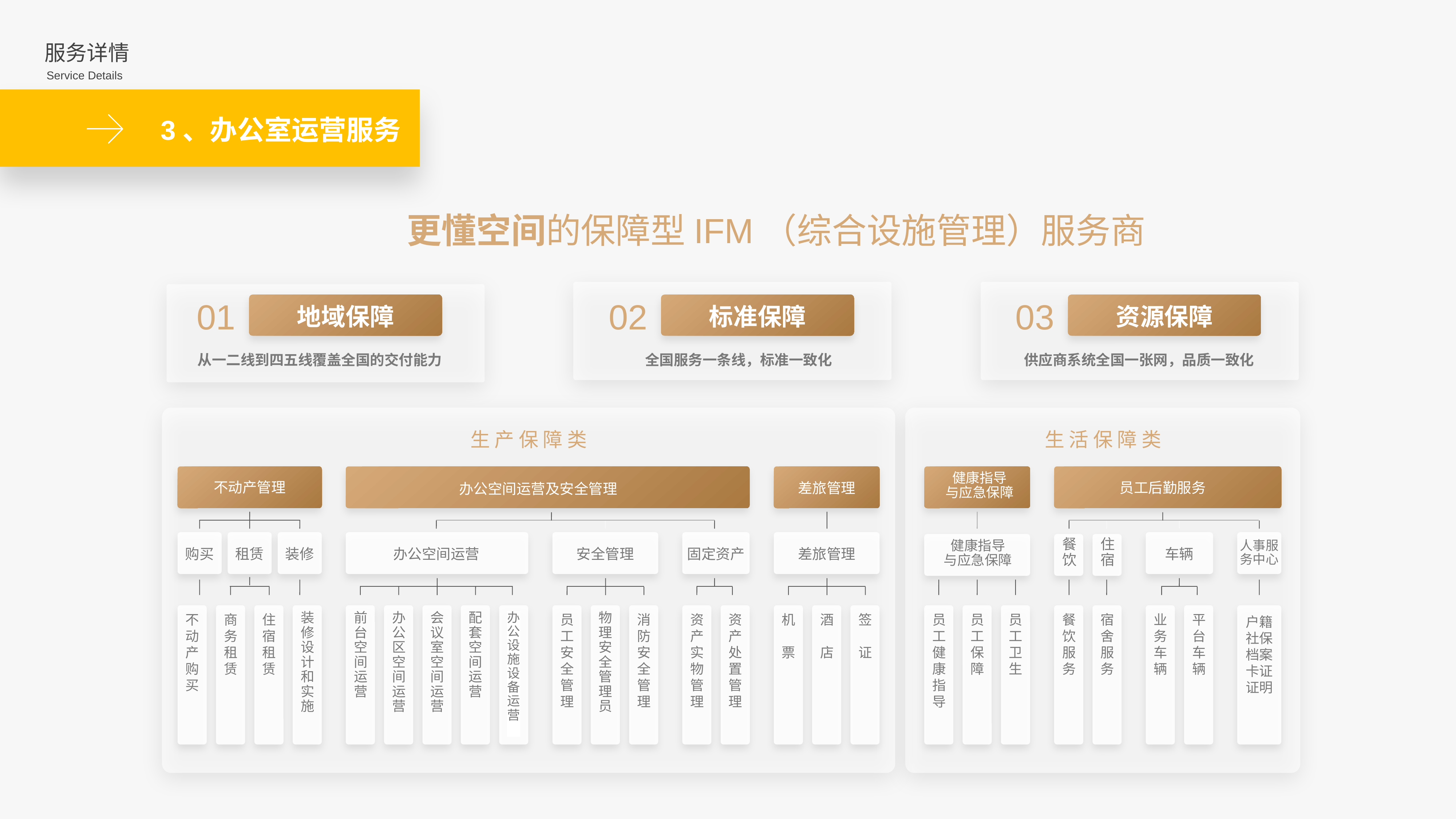

服务详情
Service Details

3、办公室运营服务

更懂空间的保障型IFM（综合设施管理）服务商

01

地域保障
02

标准保障
03

资源保障
从一二线到四五线覆盖全国的交付能力
全国服务一条线，标准一致化
供应商系统全国一张网，品质一致化

生 产 保 障 类
生 活 保 障 类

健康指导
与应急保障
不动产管理
员工后勤服务
差旅管理
办公空间运营及安全管理

餐饮
住宿
健康指导
与应急保障
人事服务中心
购买
租赁
装修
办公空间运营
安全管理
固定资产
差旅管理
车辆

不动产购买
商务租赁
住宿租赁
装修设计和实施
前台空间运营
办公区空间运营
会议室空间运营
配套空间运营
办公设施设备运营
员工安全管理
物理安全管理员
消防安全管理
资产实物管理
资产处置管理
机  票
酒  店
签  证
员工健康指导
员工保障
员工卫生
餐饮服务
宿舍服务
业务车辆
平台车辆
户籍
社保
档案
卡证
证明